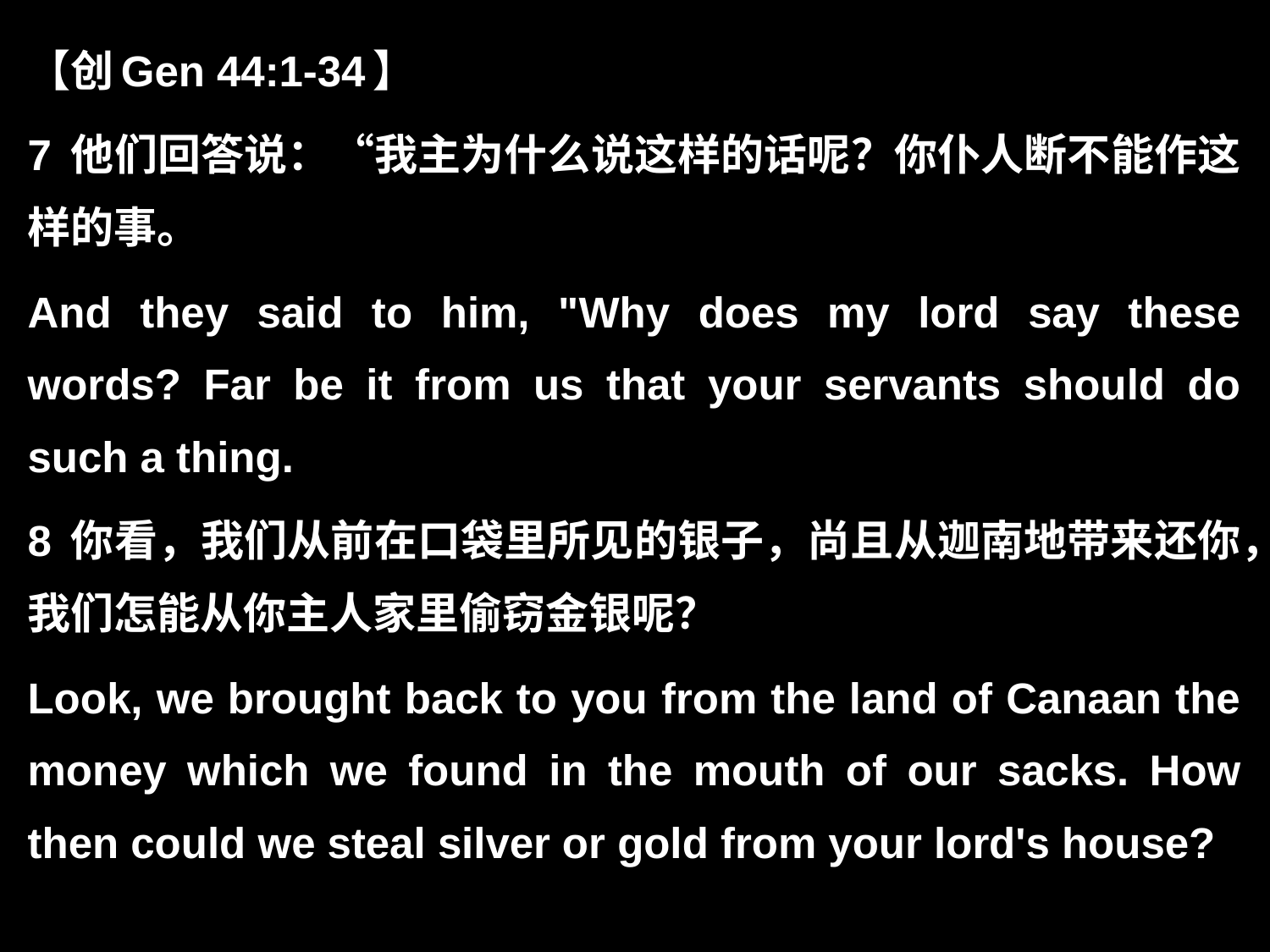

【创Gen 44:1-34】
7 他们回答说：“我主为什么说这样的话呢？你仆人断不能作这样的事。
And they said to him, "Why does my lord say these words? Far be it from us that your servants should do such a thing.
8 你看，我们从前在口袋里所见的银子，尚且从迦南地带来还你，我们怎能从你主人家里偷窃金银呢？
Look, we brought back to you from the land of Canaan the money which we found in the mouth of our sacks. How then could we steal silver or gold from your lord's house?